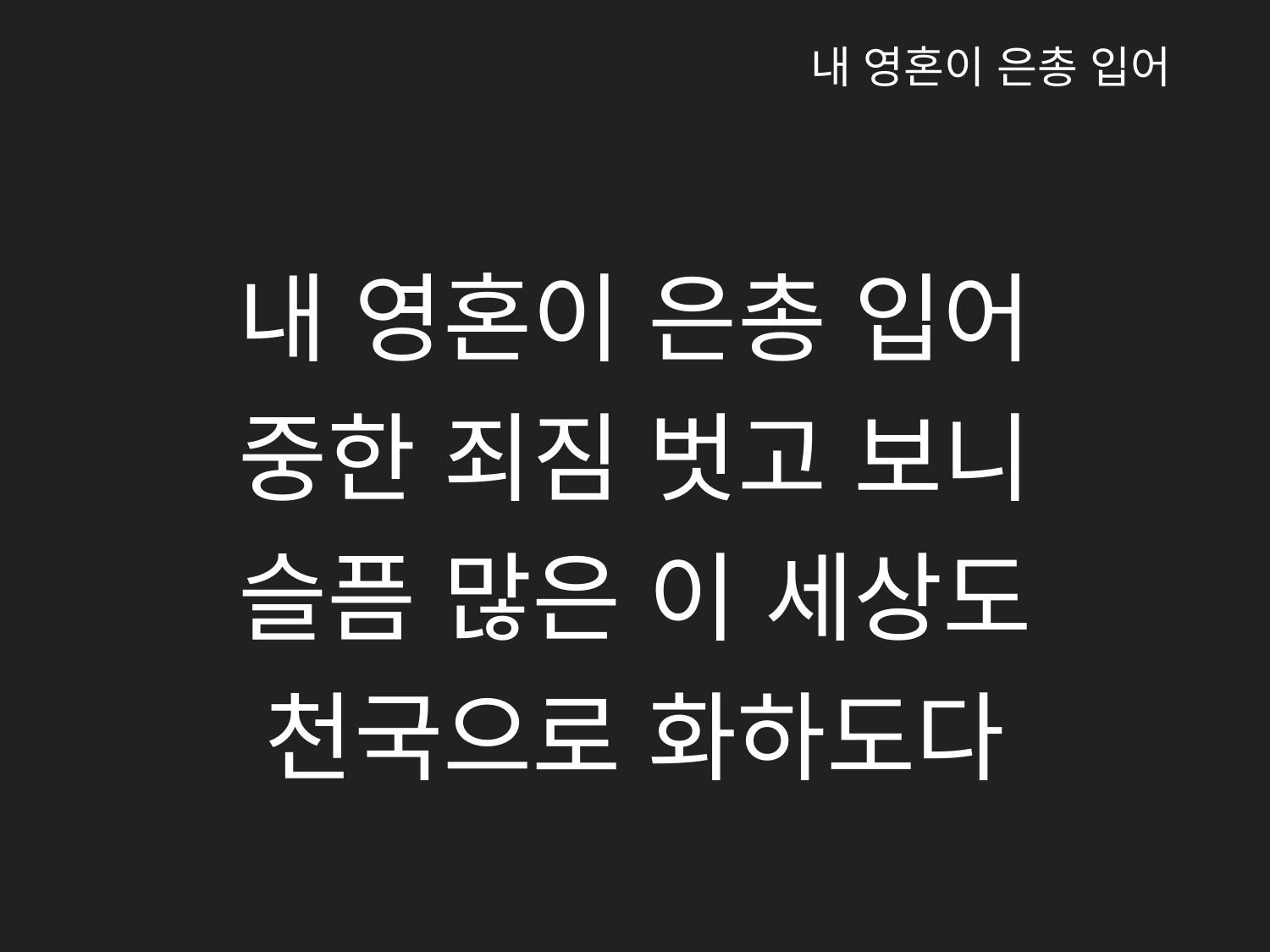

내 영혼이 은총 입어
내 영혼이 은총 입어
중한 죄짐 벗고 보니
슬픔 많은 이 세상도
천국으로 화하도다